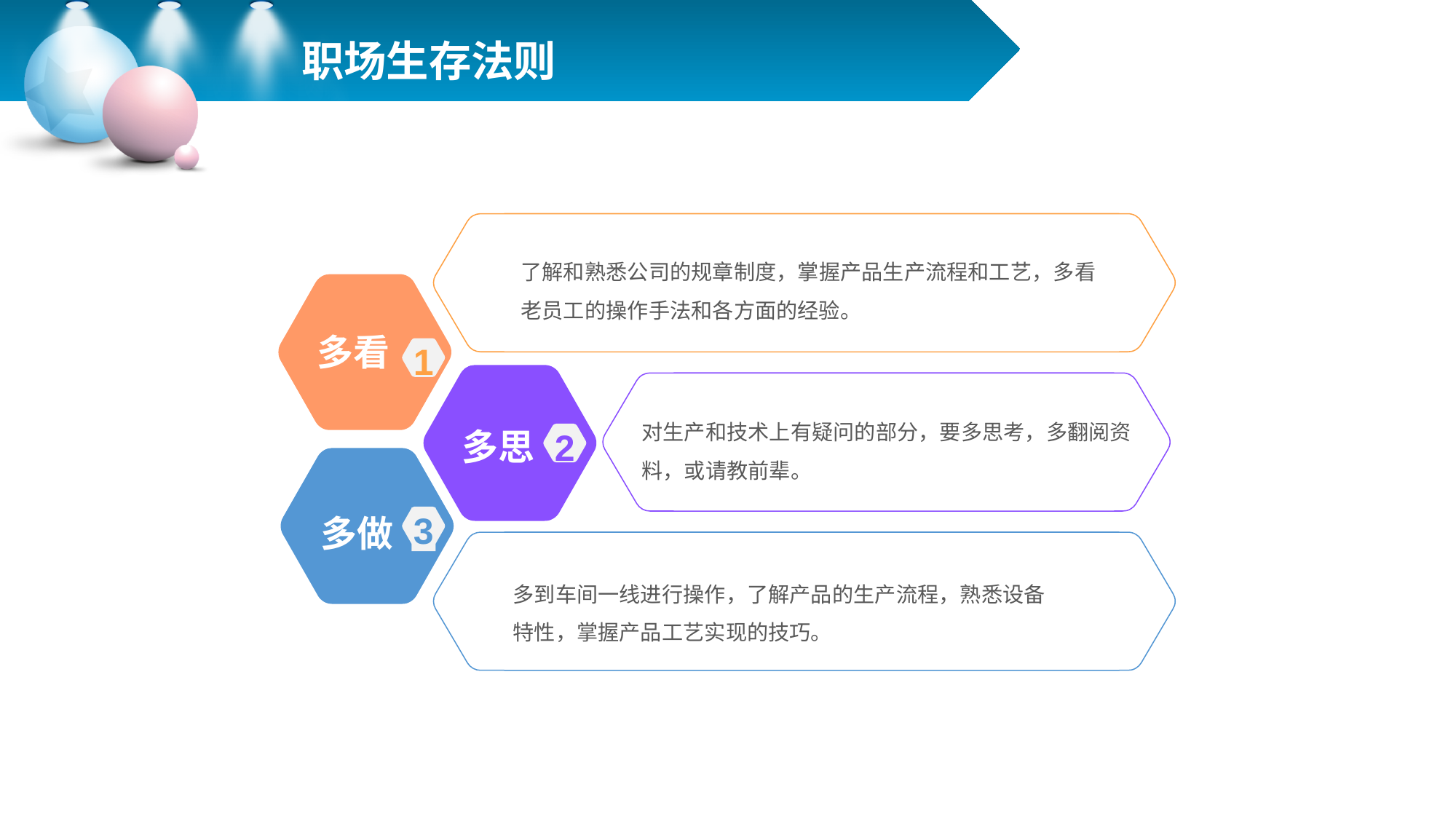

职场生存法则

了解和熟悉公司的规章制度，掌握产品生产流程和工艺，多看老员工的操作手法和各方面的经验。

多看

1

对生产和技术上有疑问的部分，要多思考，多翻阅资料，或请教前辈。

2
多思

3
多做

多到车间一线进行操作，了解产品的生产流程，熟悉设备特性，掌握产品工艺实现的技巧。
自我监督